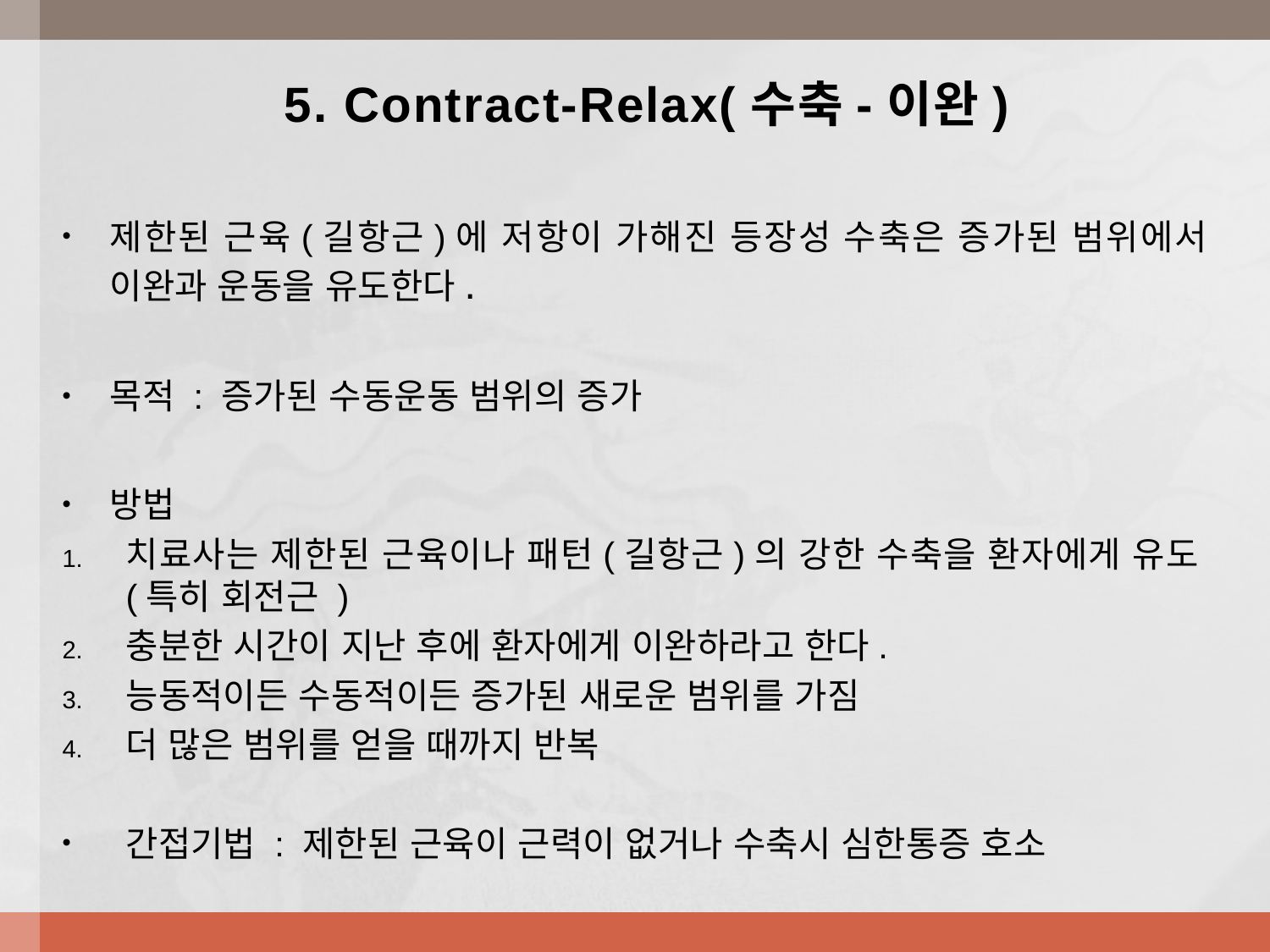

# 5. Contract-Relax(수축-이완)
제한된 근육(길항근)에 저항이 가해진 등장성 수축은 증가된 범위에서 이완과 운동을 유도한다.

목적 : 증가된 수동운동 범위의 증가

방법
치료사는 제한된 근육이나 패턴(길항근)의 강한 수축을 환자에게 유도(특히 회전근 )
충분한 시간이 지난 후에 환자에게 이완하라고 한다.
능동적이든 수동적이든 증가된 새로운 범위를 가짐
더 많은 범위를 얻을 때까지 반복

간접기법 : 제한된 근육이 근력이 없거나 수축시 심한통증 호소